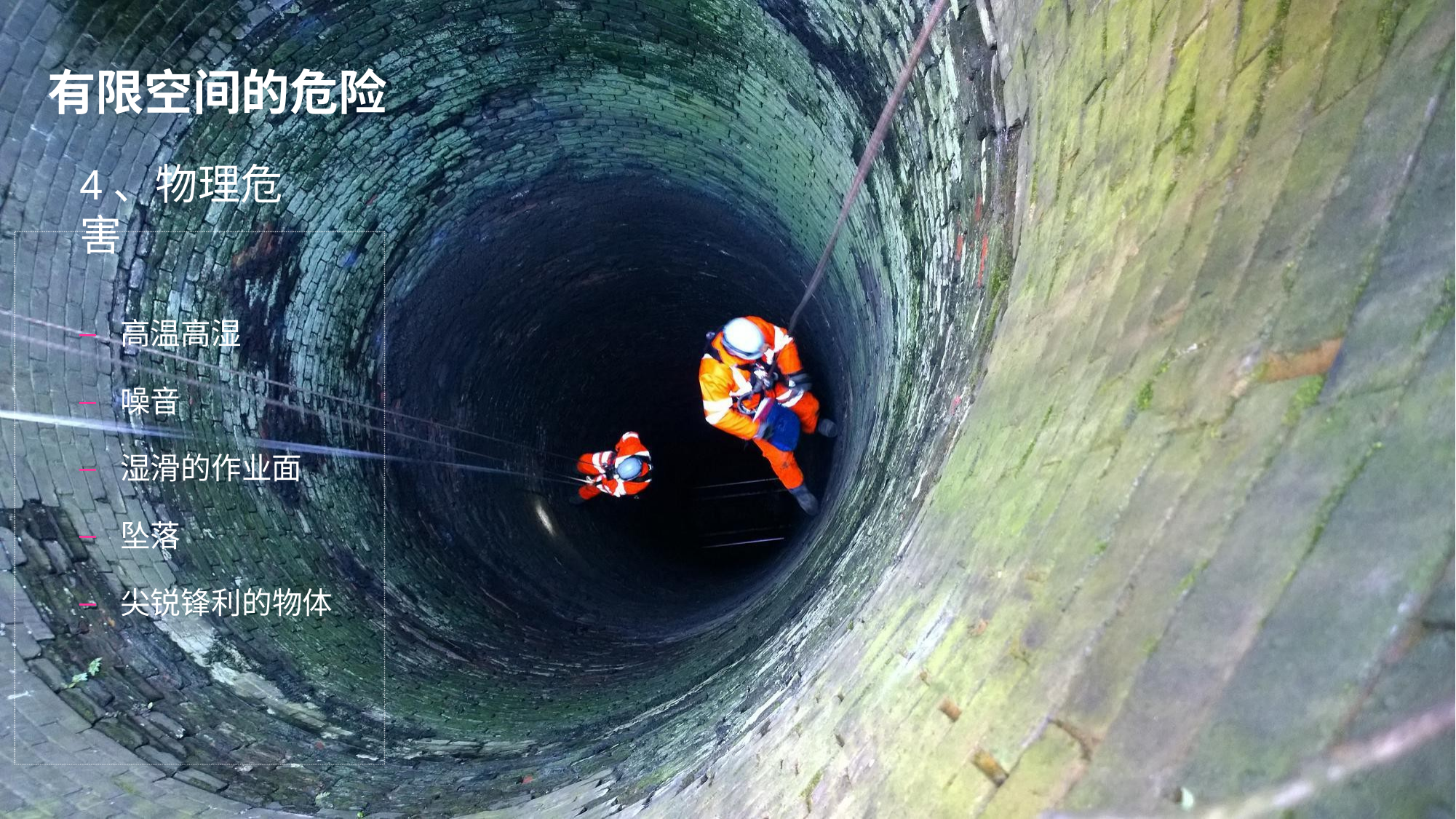

# 有限空间的危险
4、物理危害

高温高湿
噪音
湿滑的作业面
坠落
尖锐锋利的物体
21